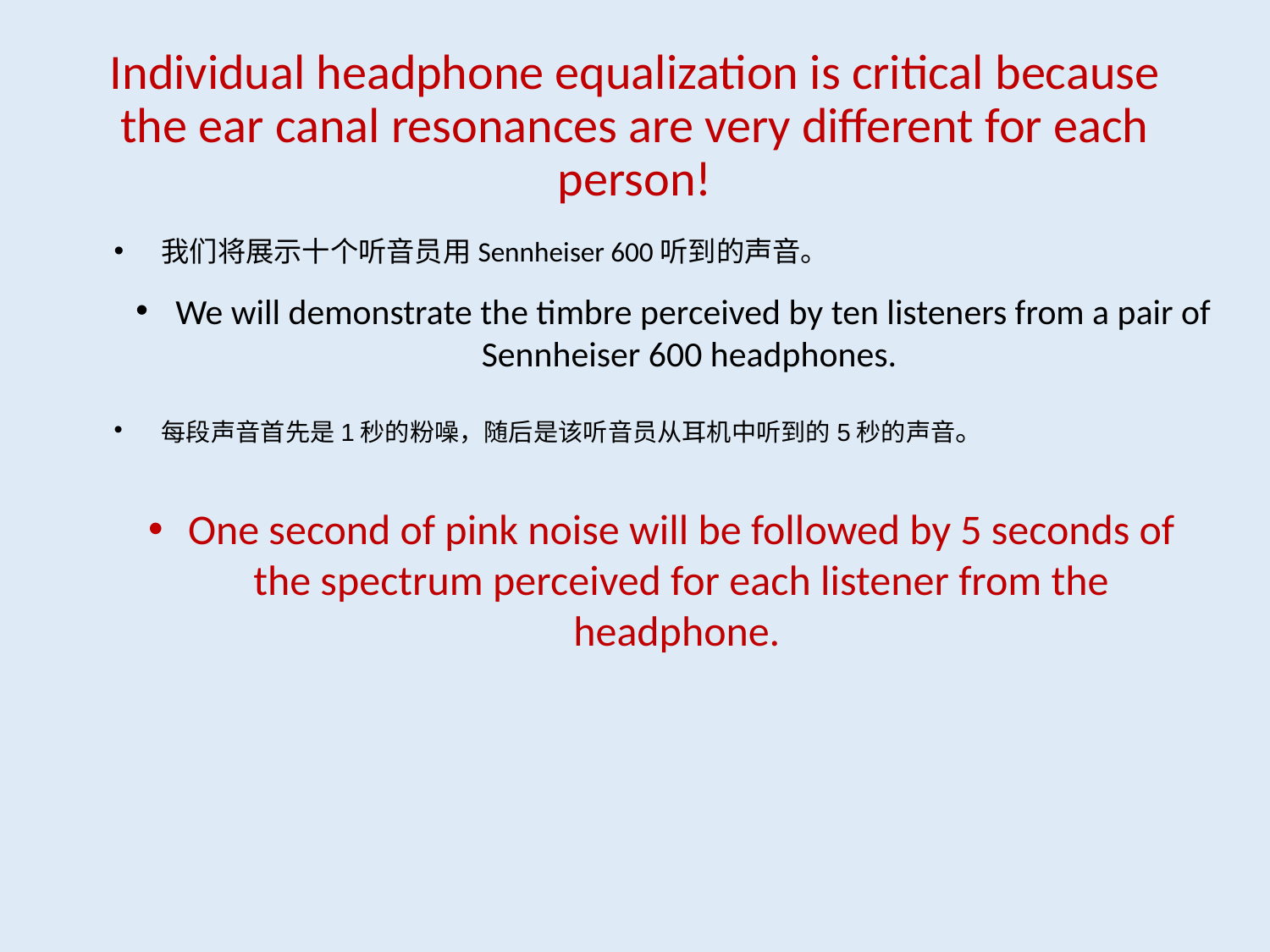

# Individual headphone equalization is critical because the ear canal resonances are very different for each person!
我们将展示十个听音员用Sennheiser 600听到的声音。
We will demonstrate the timbre perceived by ten listeners from a pair of Sennheiser 600 headphones.

每段声音首先是1秒的粉噪，随后是该听音员从耳机中听到的5秒的声音。
One second of pink noise will be followed by 5 seconds of the spectrum perceived for each listener from the headphone.